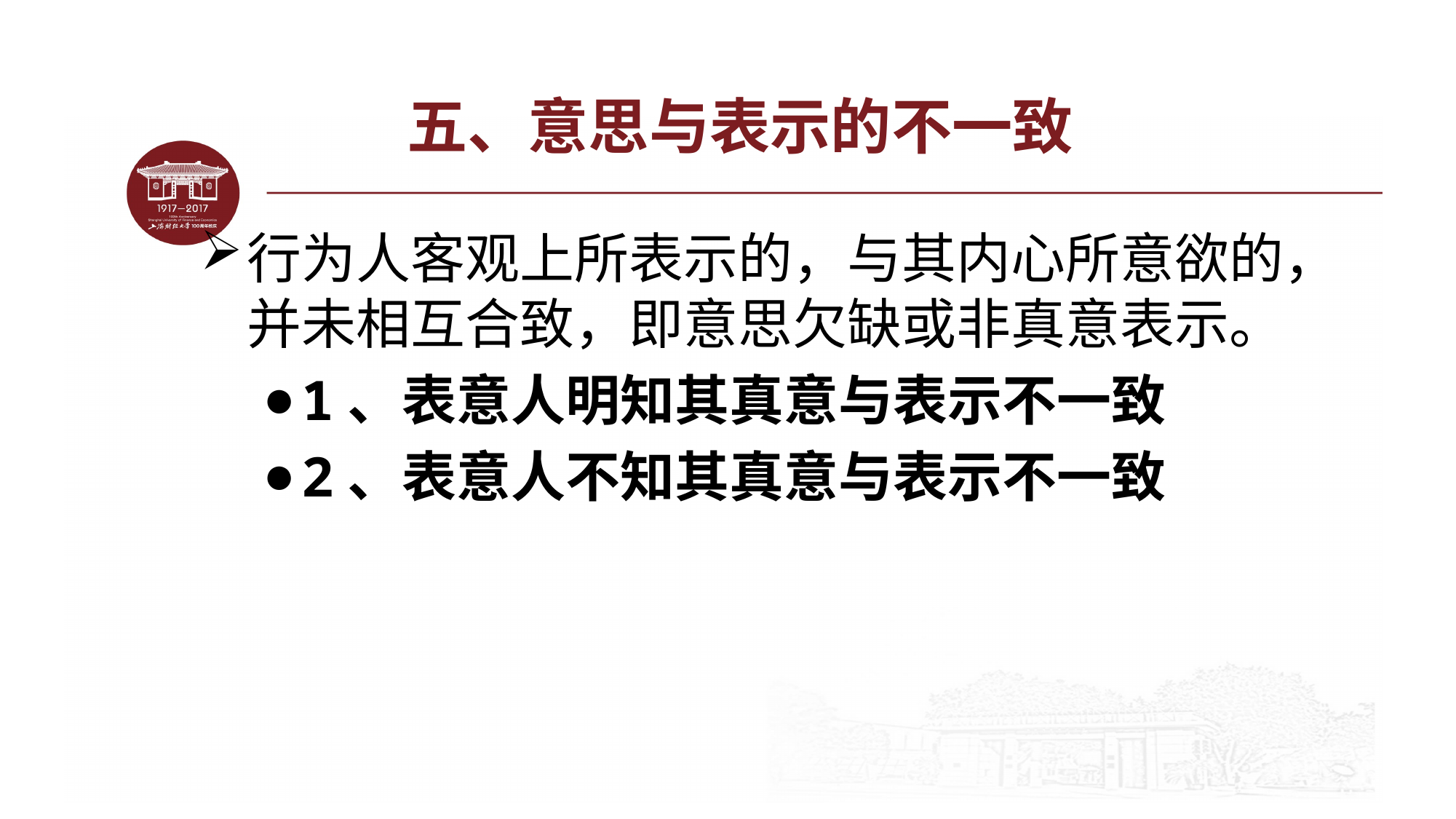

# 五、意思与表示的不一致
行为人客观上所表示的，与其内心所意欲的，并未相互合致，即意思欠缺或非真意表示。
1、表意人明知其真意与表示不一致
2、表意人不知其真意与表示不一致